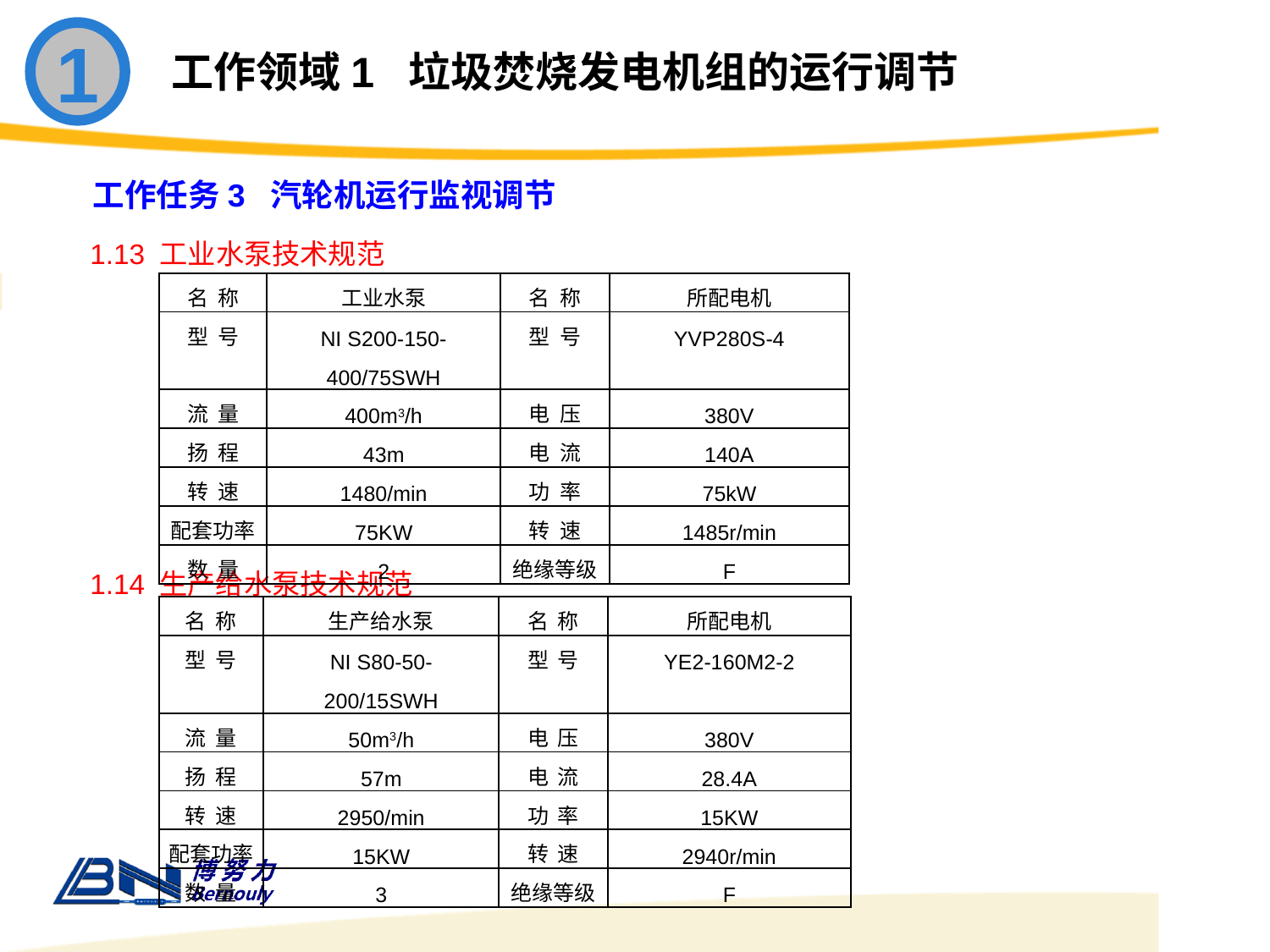

1
工作领域1  垃圾焚烧发电机组的运行调节
工作任务3  汽轮机运行监视调节
1.13 工业水泵技术规范

| 名 称 | 工业水泵 | 名 称 | 所配电机 |
| --- | --- | --- | --- |
| 型 号 | NI S200-150-400/75SWH | 型 号 | YVP280S-4 |
| 流 量 | 400m3/h | 电 压 | 380V |
| 扬 程 | 43m | 电 流 | 140A |
| 转 速 | 1480/min | 功 率 | 75kW |
| 配套功率 | 75KW | 转 速 | 1485r/min |
| 数 量 | 2 | 绝缘等级 | F |
1.14 生产给水泵技术规范

| 名 称 | 生产给水泵 | 名 称 | 所配电机 |
| --- | --- | --- | --- |
| 型 号 | NI S80-50-200/15SWH | 型 号 | YE2-160M2-2 |
| 流 量 | 50m3/h | 电 压 | 380V |
| 扬 程 | 57m | 电 流 | 28.4A |
| 转 速 | 2950/min | 功 率 | 15KW |
| 配套功率 | 15KW | 转 速 | 2940r/min |
| 数 量 | 3 | 绝缘等级 | F |